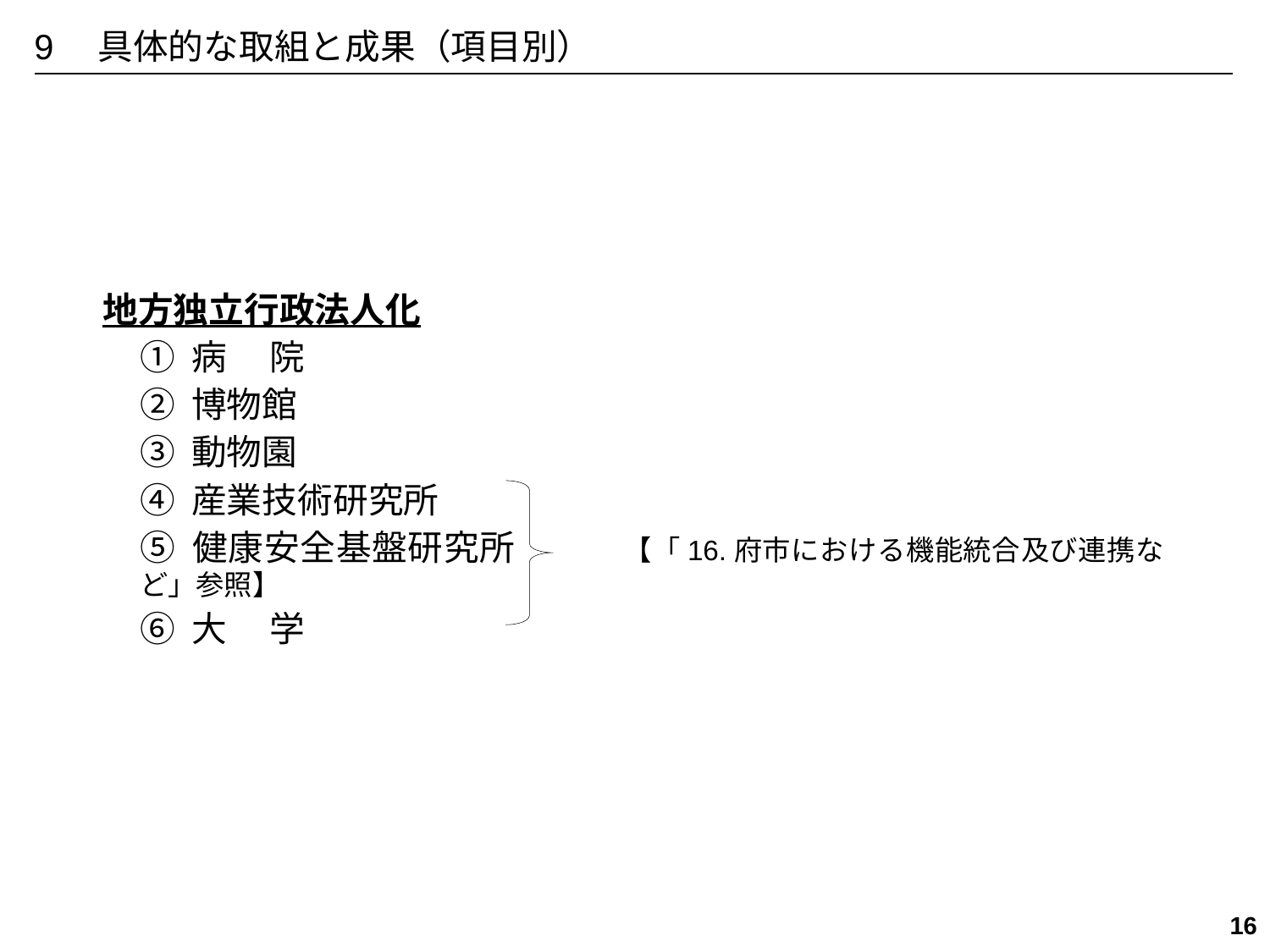

9　具体的な取組と成果（項目別）

地方独立行政法人化
① 病 　院
② 博物館
③ 動物園
④ 産業技術研究所
⑤ 健康安全基盤研究所　　　【「16.府市における機能統合及び連携など」参照】
⑥ 大 　学

16